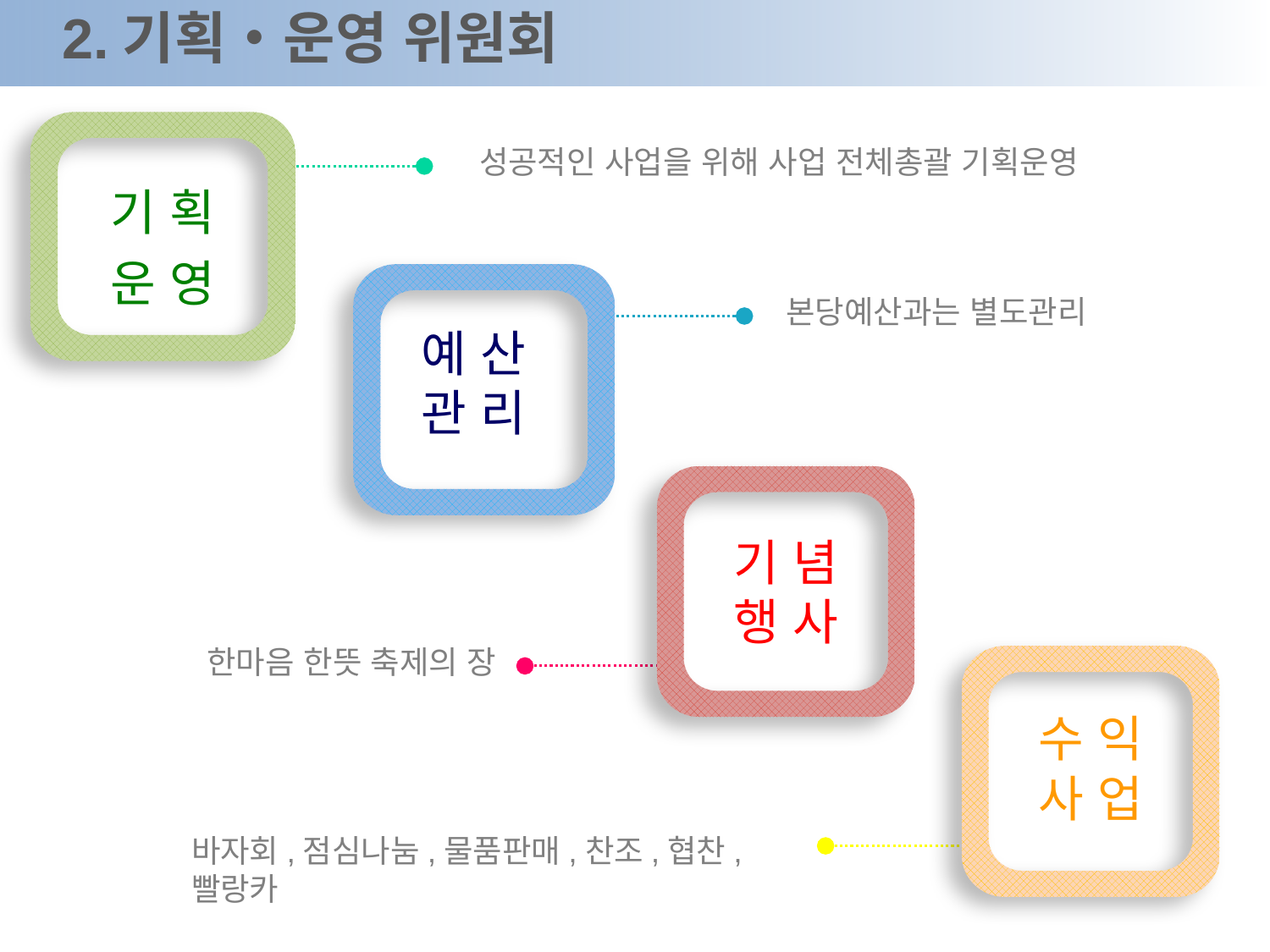

2.기획‧운영 위원회

기 획
운 영
성공적인 사업을 위해 사업 전체총괄 기획운영
본당예산과는 별도관리
한마음 한뜻 축제의 장
바자회,점심나눔,물품판매,찬조,협찬,빨랑카

예 산
관 리

기 념
행 사

수 익
사 업